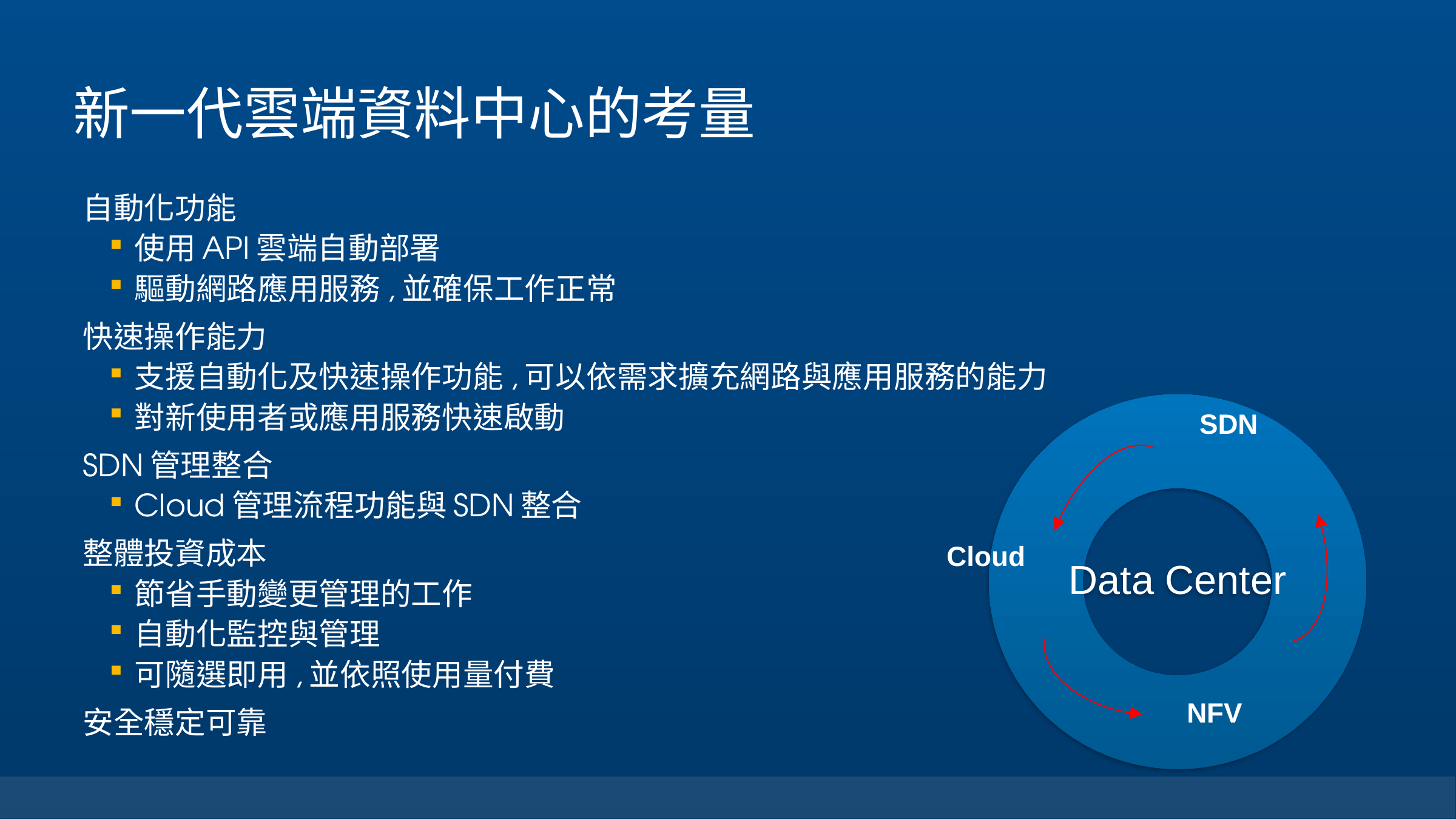

# 新一代雲端資料中心的考量
自動化功能
使用API雲端自動部署
驅動網路應用服務,並確保工作正常
快速操作能力
支援自動化及快速操作功能,可以依需求擴充網路與應用服務的能力
對新使用者或應用服務快速啟動
SDN管理整合
Cloud管理流程功能與SDN整合
整體投資成本
節省手動變更管理的工作
自動化監控與管理
可隨選即用,並依照使用量付費
安全穩定可靠
Data Center
SDN

Cloud

NFV